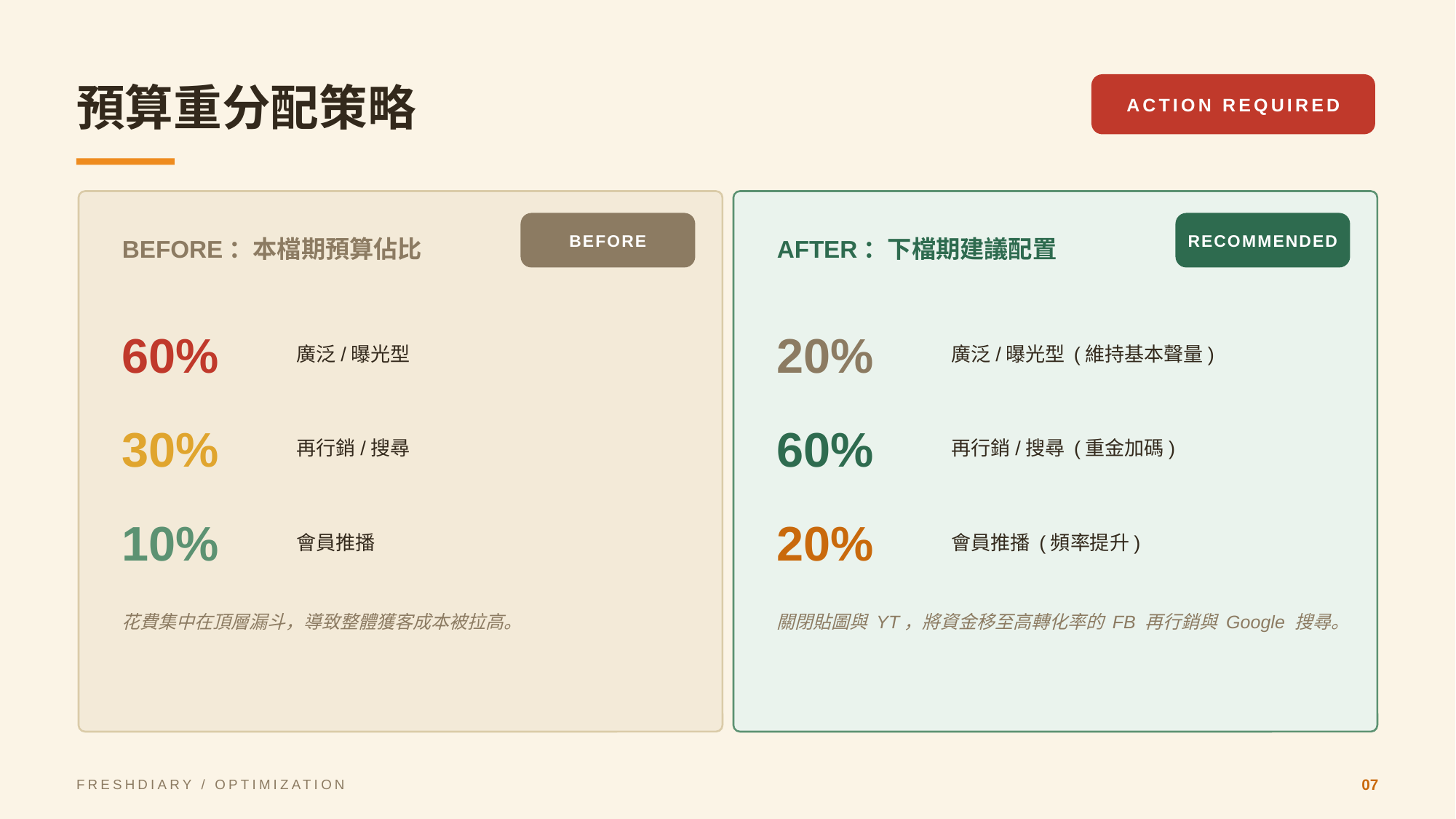

預算重分配策略

ACTION REQUIRED

BEFORE

RECOMMENDED
BEFORE：本檔期預算佔比
AFTER：下檔期建議配置
60%
廣泛/曝光型
20%
廣泛/曝光型 (維持基本聲量)
30%
再行銷/搜尋
60%
再行銷/搜尋 (重金加碼)
10%
會員推播
20%
會員推播 (頻率提升)
花費集中在頂層漏斗，導致整體獲客成本被拉高。
關閉貼圖與 YT，將資金移至高轉化率的 FB 再行銷與 Google 搜尋。
FRESHDIARY / OPTIMIZATION
07